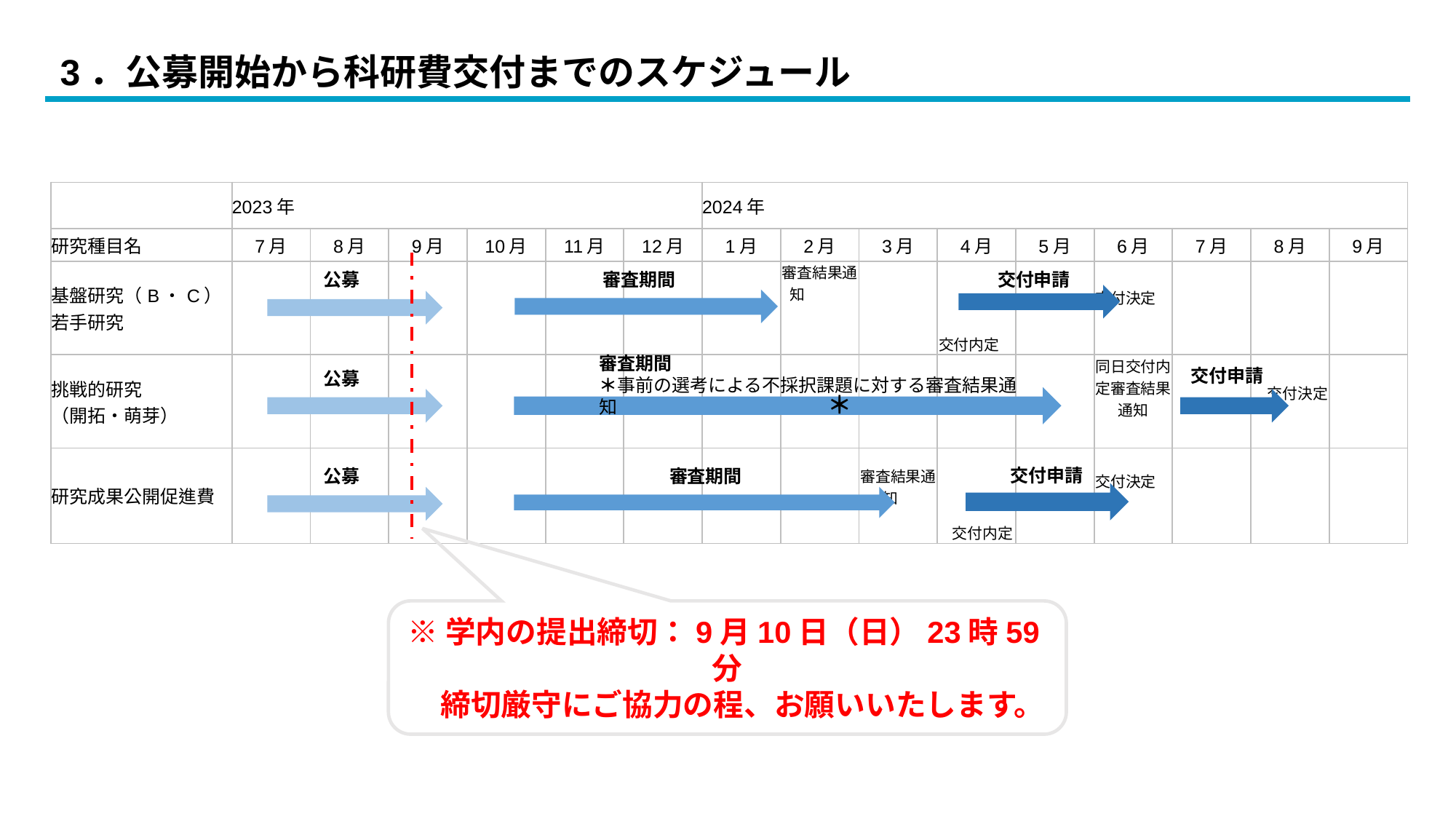

3．公募開始から科研費交付までのスケジュール
|  | 2023年 |  |  |  |  |  | 2024年 |  |  |  |  |  |  |  |  |
| --- | --- | --- | --- | --- | --- | --- | --- | --- | --- | --- | --- | --- | --- | --- | --- |
| 研究種目名 | 7月 | 8月 | 9月 | 10月 | 11月 | 12月 | 1月 | 2月 | 3月 | 4月 | 5月 | 6月 | 7月 | 8月 | 9月 |
| 基盤研究（B・C） 若手研究 |  |  |  |  |  |  |  | 審査結果通知 |  | 交付内定 |  | 交付決定 |  |  |  |
| 挑戦的研究 （開拓・萌芽） |  |  |  |  |  |  |  |  |  |  |  | 同日交付内定審査結果通知 |  | 交付決定 |  |
| 研究成果公開促進費 |  |  |  |  |  |  |  |  | 審査結果通知 | 交付内定 |  | 交付決定 |  |  |  |
公募
審査期間
交付申請

審査期間
＊事前の選考による不採択課題に対する審査結果通知
交付申請
公募
＊

交付申請
公募
審査期間

※学内の提出締切：9月10日（日）23時59分
　締切厳守にご協力の程、お願いいたします。